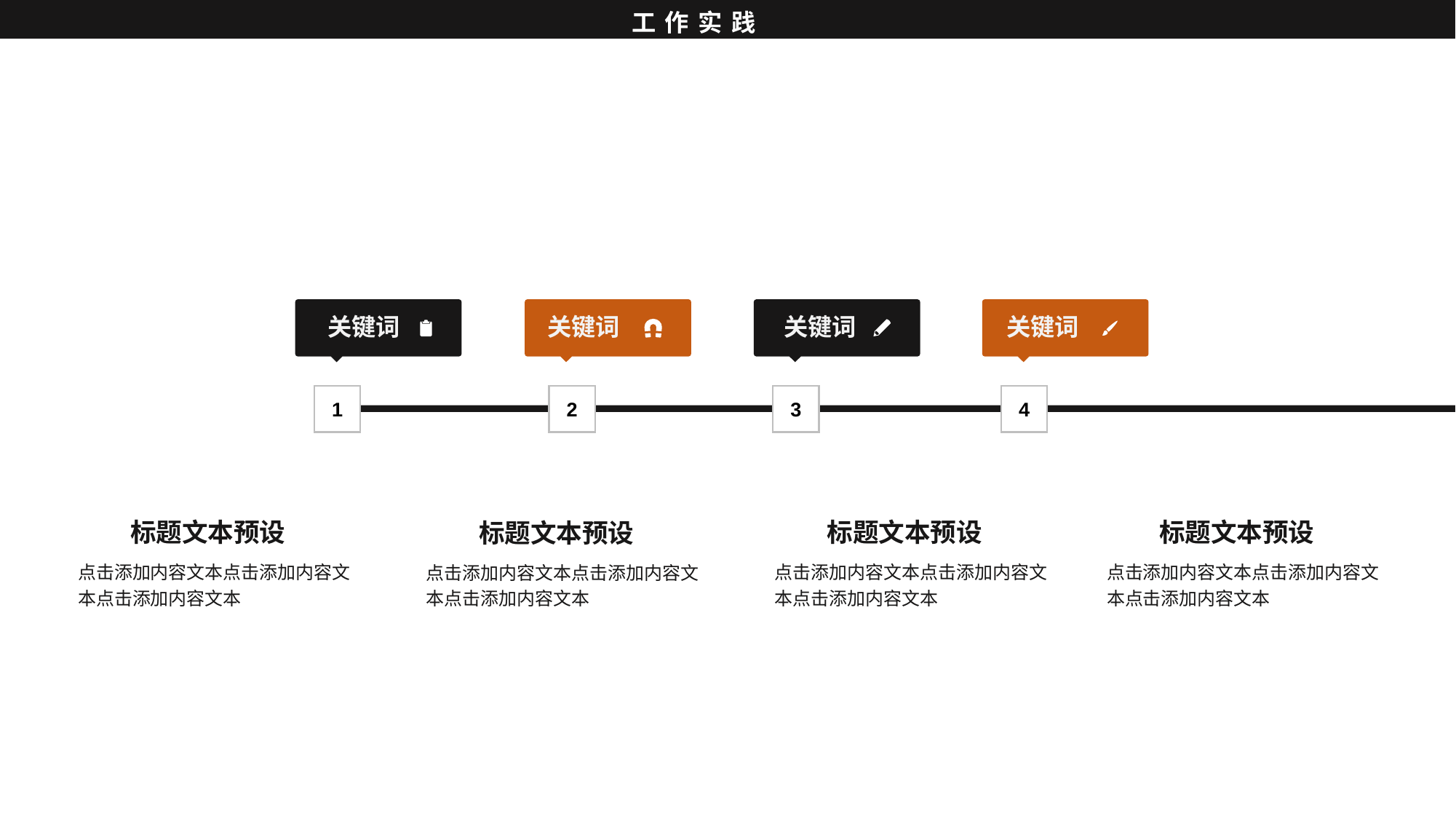

工作实践

关键词
关键词
关键词
关键词

1
2
3
4
标题文本预设
标题文本预设
标题文本预设
标题文本预设
点击添加内容文本点击添加内容文本点击添加内容文本
点击添加内容文本点击添加内容文本点击添加内容文本
点击添加内容文本点击添加内容文本点击添加内容文本
点击添加内容文本点击添加内容文本点击添加内容文本